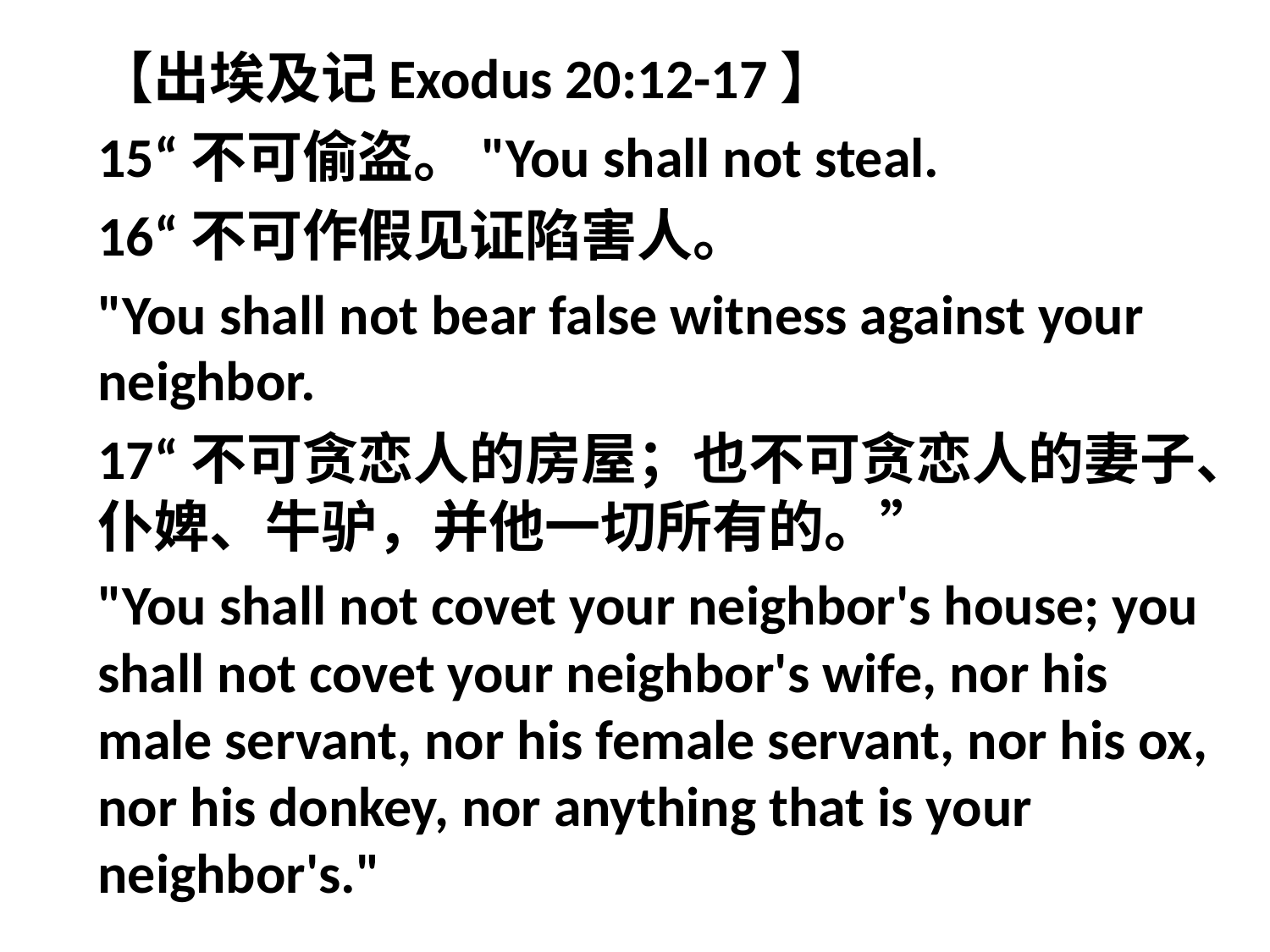

【出埃及记Exodus 20:12-17】
15“不可偷盗。"You shall not steal.
16“不可作假见证陷害人。
"You shall not bear false witness against your neighbor.
17“不可贪恋人的房屋；也不可贪恋人的妻子、仆婢、牛驴，并他一切所有的。”
"You shall not covet your neighbor's house; you shall not covet your neighbor's wife, nor his male servant, nor his female servant, nor his ox, nor his donkey, nor anything that is your neighbor's."